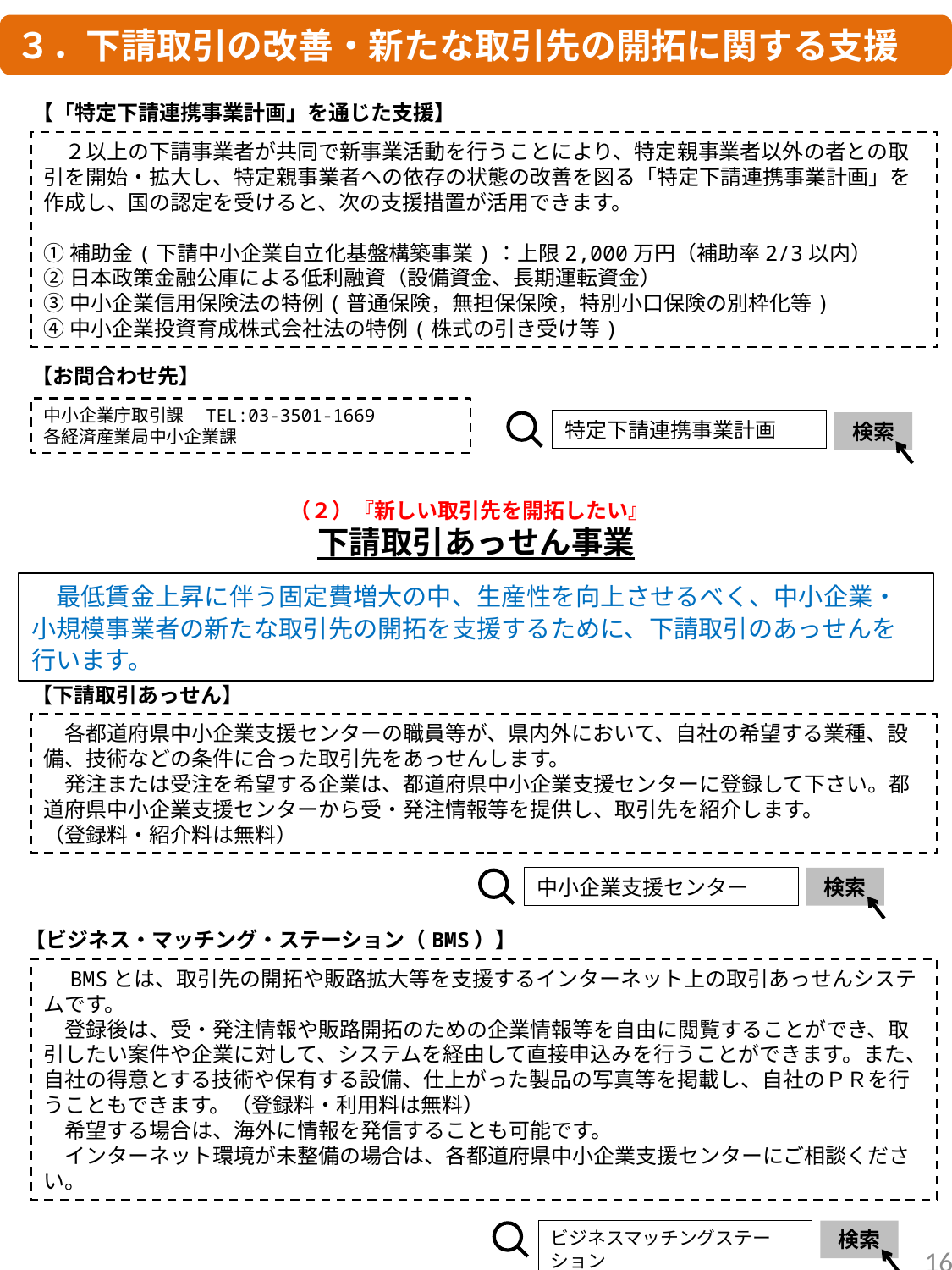

３．下請取引の改善・新たな取引先の開拓に関する支援
【「特定下請連携事業計画」を通じた支援】
　２以上の下請事業者が共同で新事業活動を行うことにより、特定親事業者以外の者との取引を開始・拡大し、特定親事業者への依存の状態の改善を図る「特定下請連携事業計画」を作成し、国の認定を受けると、次の支援措置が活用できます。

①補助金(下請中小企業自立化基盤構築事業)：上限2,000万円（補助率2/3以内）
②日本政策金融公庫による低利融資（設備資金、長期運転資金）
③中小企業信用保険法の特例(普通保険，無担保保険，特別小口保険の別枠化等)
④中小企業投資育成株式会社法の特例(株式の引き受け等)
【お問合わせ先】
中小企業庁取引課　TEL:03-3501-1669
各経済産業局中小企業課
特定下請連携事業計画
検索

（２）『新しい取引先を開拓したい』
下請取引あっせん事業
　最低賃金上昇に伴う固定費増大の中、生産性を向上させるべく、中小企業・小規模事業者の新たな取引先の開拓を支援するために、下請取引のあっせんを行います。
【下請取引あっせん】
　各都道府県中小企業支援センターの職員等が、県内外において、自社の希望する業種、設備、技術などの条件に合った取引先をあっせんします。
　発注または受注を希望する企業は、都道府県中小企業支援センターに登録して下さい。都道府県中小企業支援センターから受・発注情報等を提供し、取引先を紹介します。
（登録料・紹介料は無料）
中小企業支援センター
検索

【ビジネス・マッチング・ステーション（BMS）】
　BMSとは、取引先の開拓や販路拡大等を支援するインターネット上の取引あっせんシステムです。
　登録後は、受・発注情報や販路開拓のための企業情報等を自由に閲覧することができ、取引したい案件や企業に対して、システムを経由して直接申込みを行うことができます。また、自社の得意とする技術や保有する設備、仕上がった製品の写真等を掲載し、自社のＰＲを行うこともできます。（登録料・利用料は無料）
　希望する場合は、海外に情報を発信することも可能です。
　インターネット環境が未整備の場合は、各都道府県中小企業支援センターにご相談ください。
ビジネスマッチングステーション
検索

16